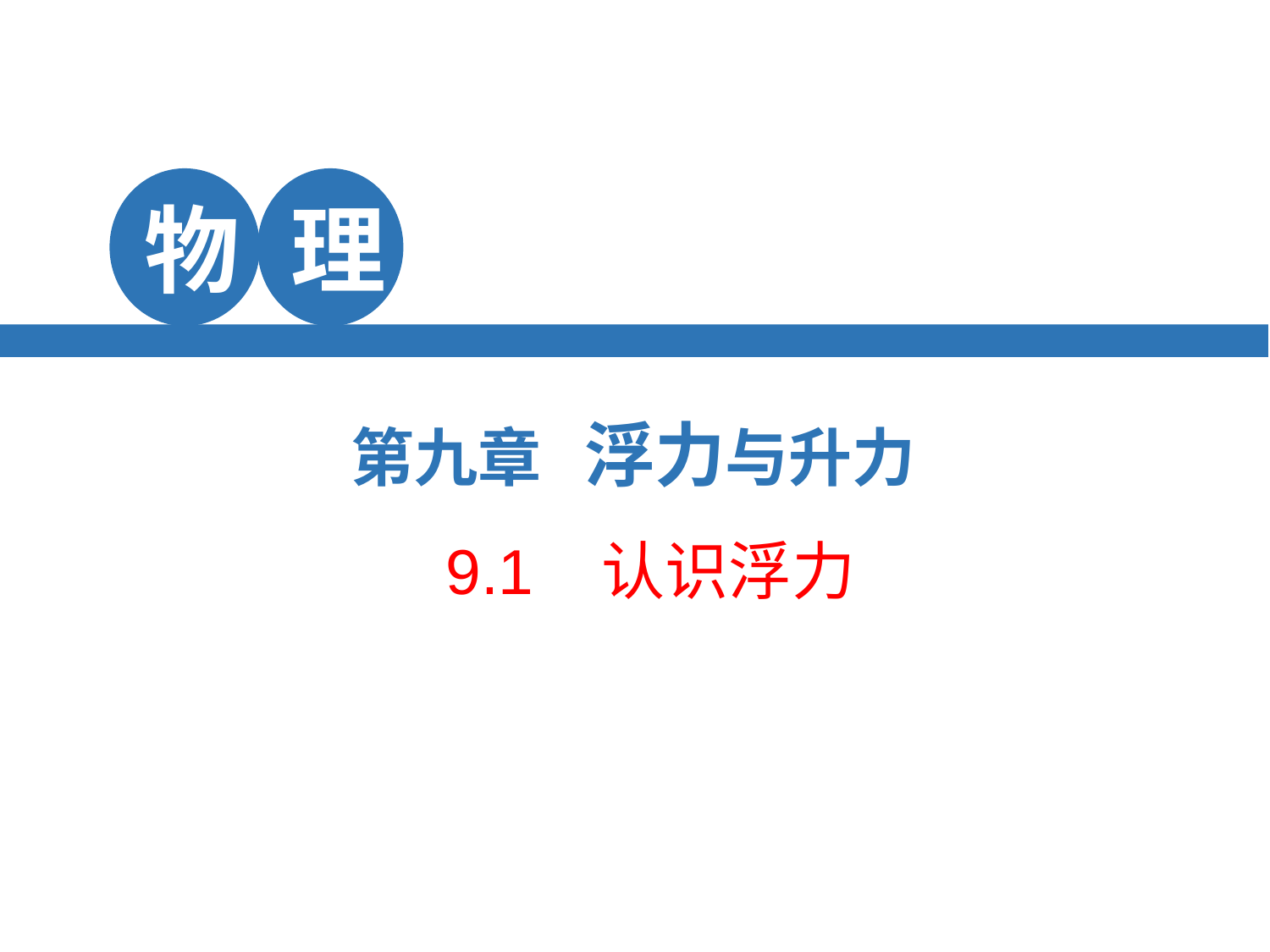

物
理

第九章   浮力与升力
学  视
  9.1   认识浮力